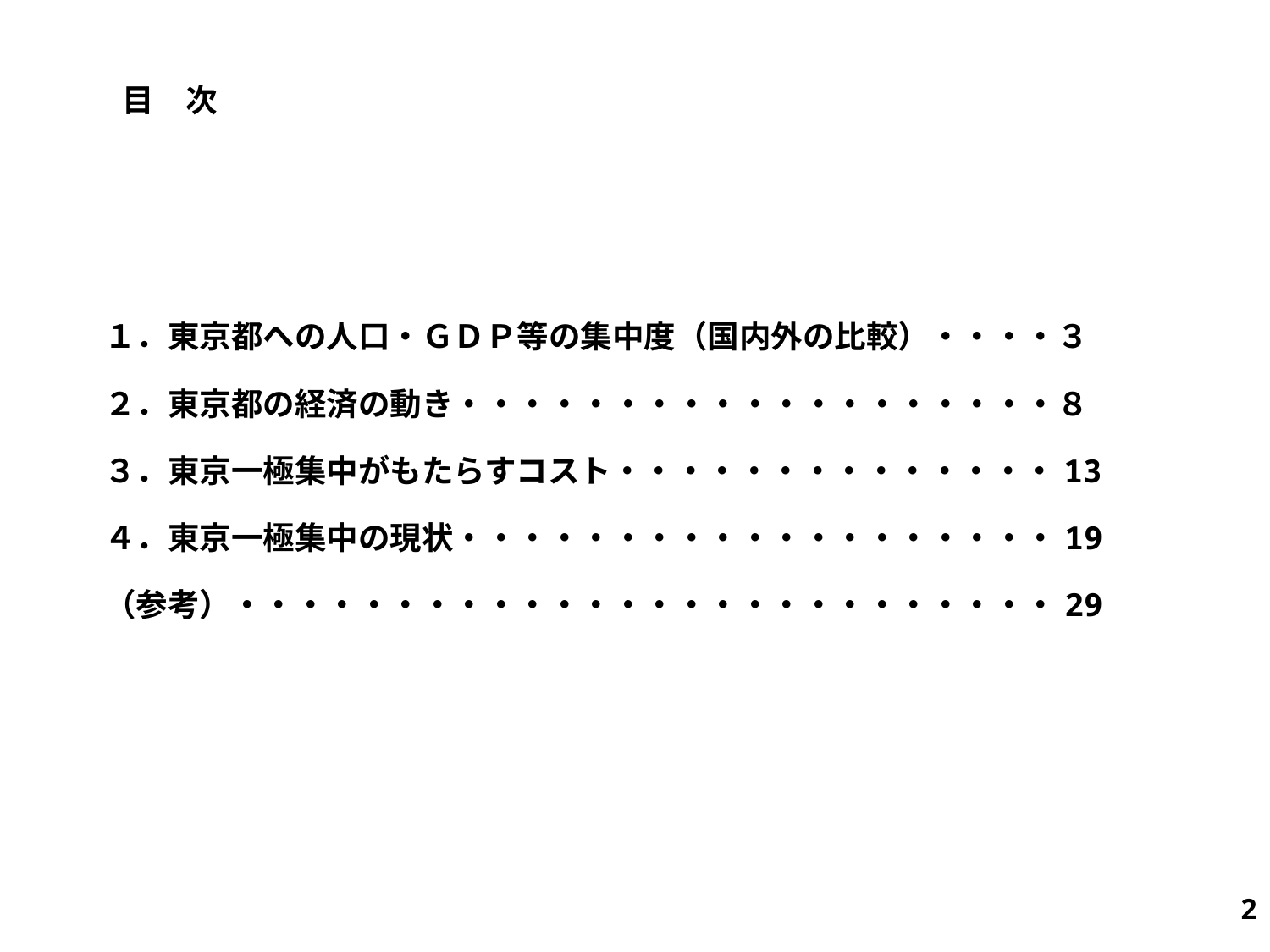

目　次
１．東京都への人口・ＧＤＰ等の集中度（国内外の比較）・・・・３
２．東京都の経済の動き・・・・・・・・・・・・・・・・・・・８
３．東京一極集中がもたらすコスト・・・・・・・・・・・・・・13
４．東京一極集中の現状・・・・・・・・・・・・・・・・・・・19
（参考）・・・・・・・・・・・・・・・・・・・・・・・・・・29
2